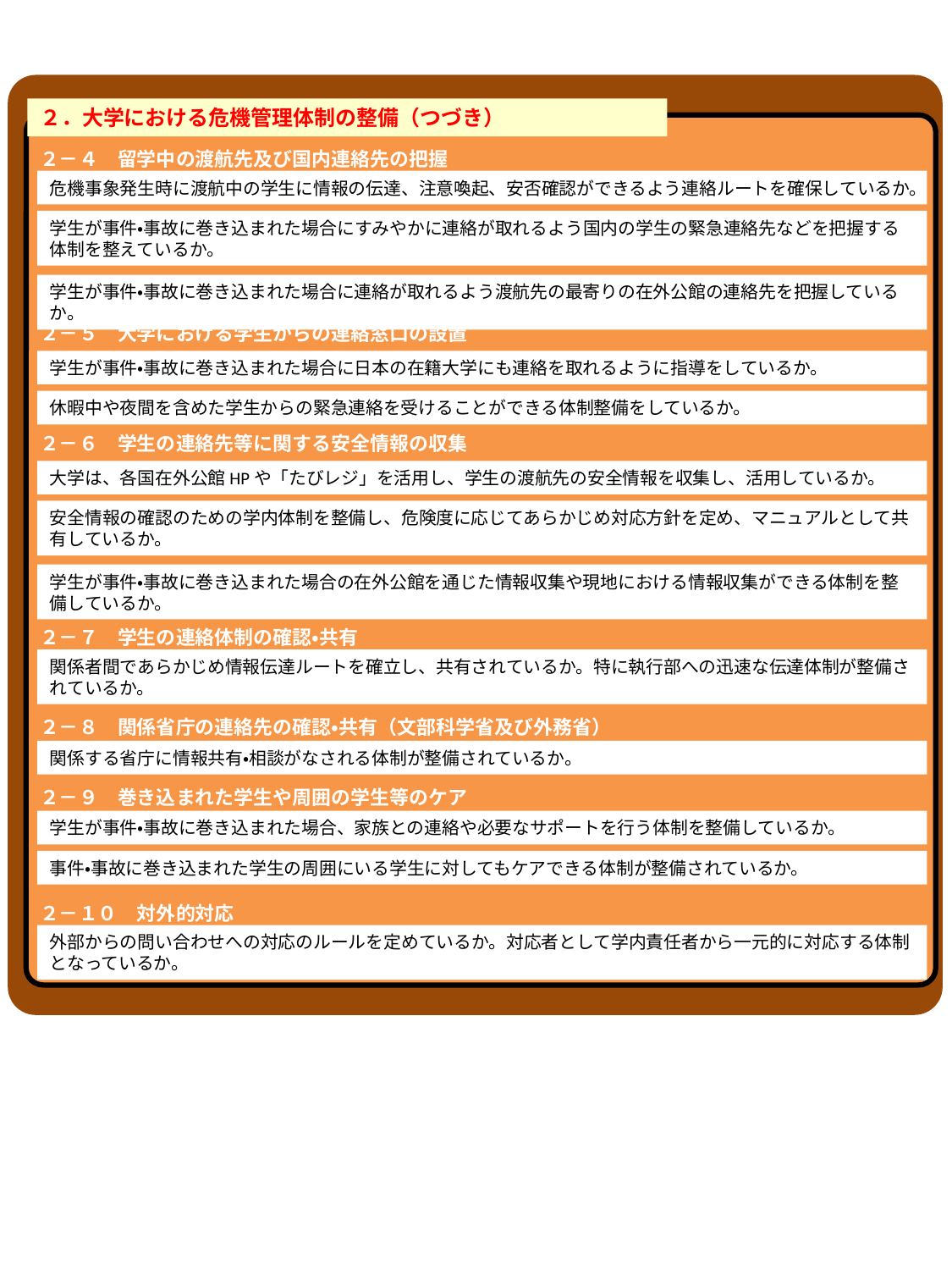

２．大学における危機管理体制の整備（つづき）
２－４　留学中の渡航先及び国内連絡先の把握
危機事象発生時に渡航中の学生に情報の伝達、注意喚起、安否確認ができるよう連絡ルートを確保しているか。
学生が事件・事故に巻き込まれた場合にすみやかに連絡が取れるよう国内の学生の緊急連絡先などを把握する体制を整えているか。
学生が事件・事故に巻き込まれた場合に連絡が取れるよう渡航先の最寄りの在外公館の連絡先を把握しているか。
２－５　大学における学生からの連絡窓口の設置
学生が事件・事故に巻き込まれた場合に日本の在籍大学にも連絡を取れるように指導をしているか。
休暇中や夜間を含めた学生からの緊急連絡を受けることができる体制整備をしているか。
２－６　学生の連絡先等に関する安全情報の収集
大学は、各国在外公館HPや「たびレジ」を活用し、学生の渡航先の安全情報を収集し、活用しているか。
安全情報の確認のための学内体制を整備し、危険度に応じてあらかじめ対応方針を定め、マニュアルとして共有しているか。
学生が事件・事故に巻き込まれた場合の在外公館を通じた情報収集や現地における情報収集ができる体制を整備しているか。
２－７　学生の連絡体制の確認・共有
関係者間であらかじめ情報伝達ルートを確立し、共有されているか。特に執行部への迅速な伝達体制が整備されているか。
２－８　関係省庁の連絡先の確認・共有（文部科学省及び外務省）
関係する省庁に情報共有・相談がなされる体制が整備されているか。
２－９　巻き込まれた学生や周囲の学生等のケア
学生が事件・事故に巻き込まれた場合、家族との連絡や必要なサポートを行う体制を整備しているか。
事件・事故に巻き込まれた学生の周囲にいる学生に対してもケアできる体制が整備されているか。
２－１０　対外的対応
外部からの問い合わせへの対応のルールを定めているか。対応者として学内責任者から一元的に対応する体制となっているか。